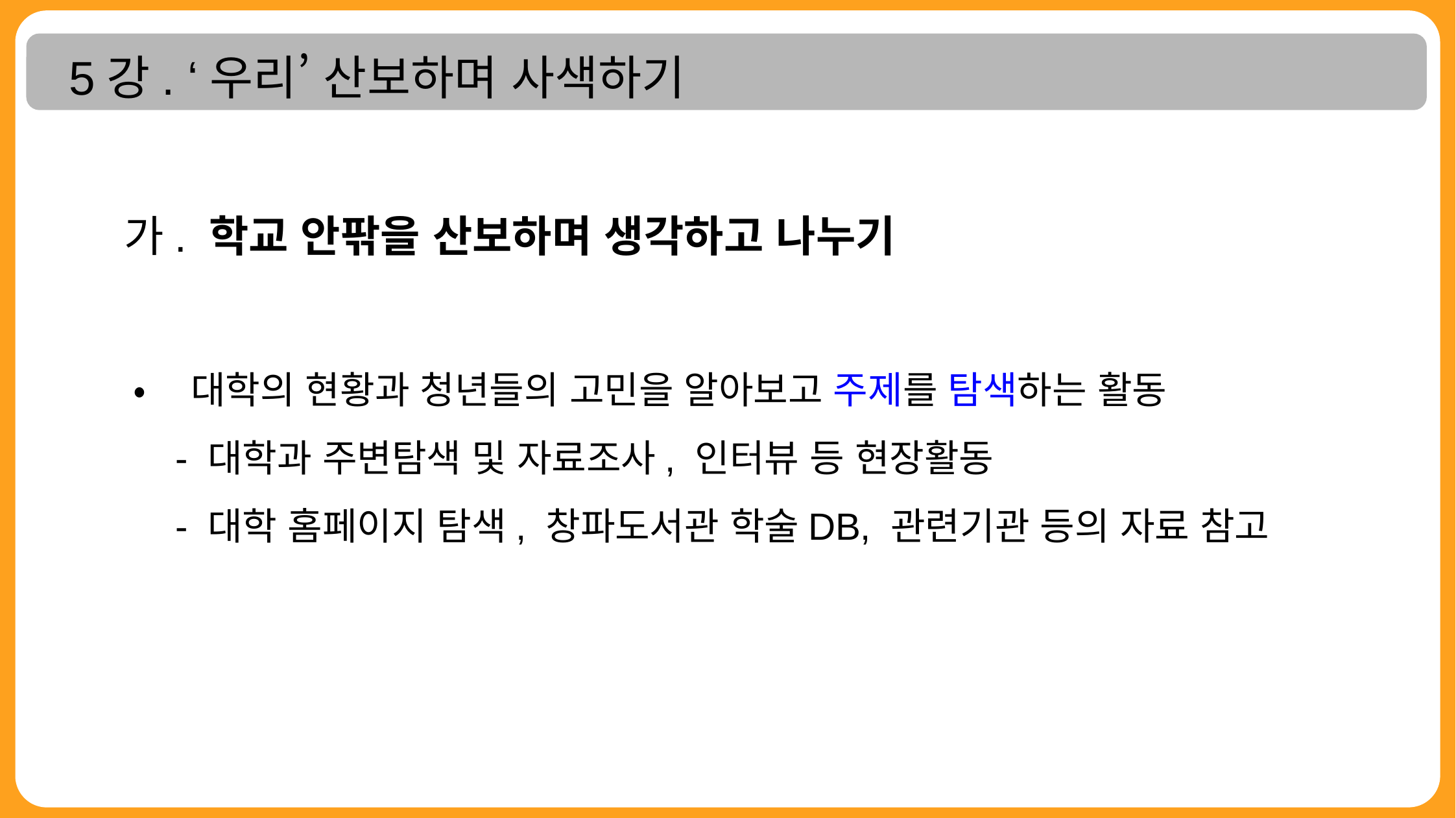

5강. ‘우리’ 산보하며 사색하기

가. 학교 안팎을 산보하며 생각하고 나누기
• 대학의 현황과 청년들의 고민을 알아보고 주제를 탐색하는 활동
    - 대학과 주변탐색 및 자료조사, 인터뷰 등 현장활동
    - 대학 홈페이지 탐색, 창파도서관 학술DB, 관련기관 등의 자료 참고